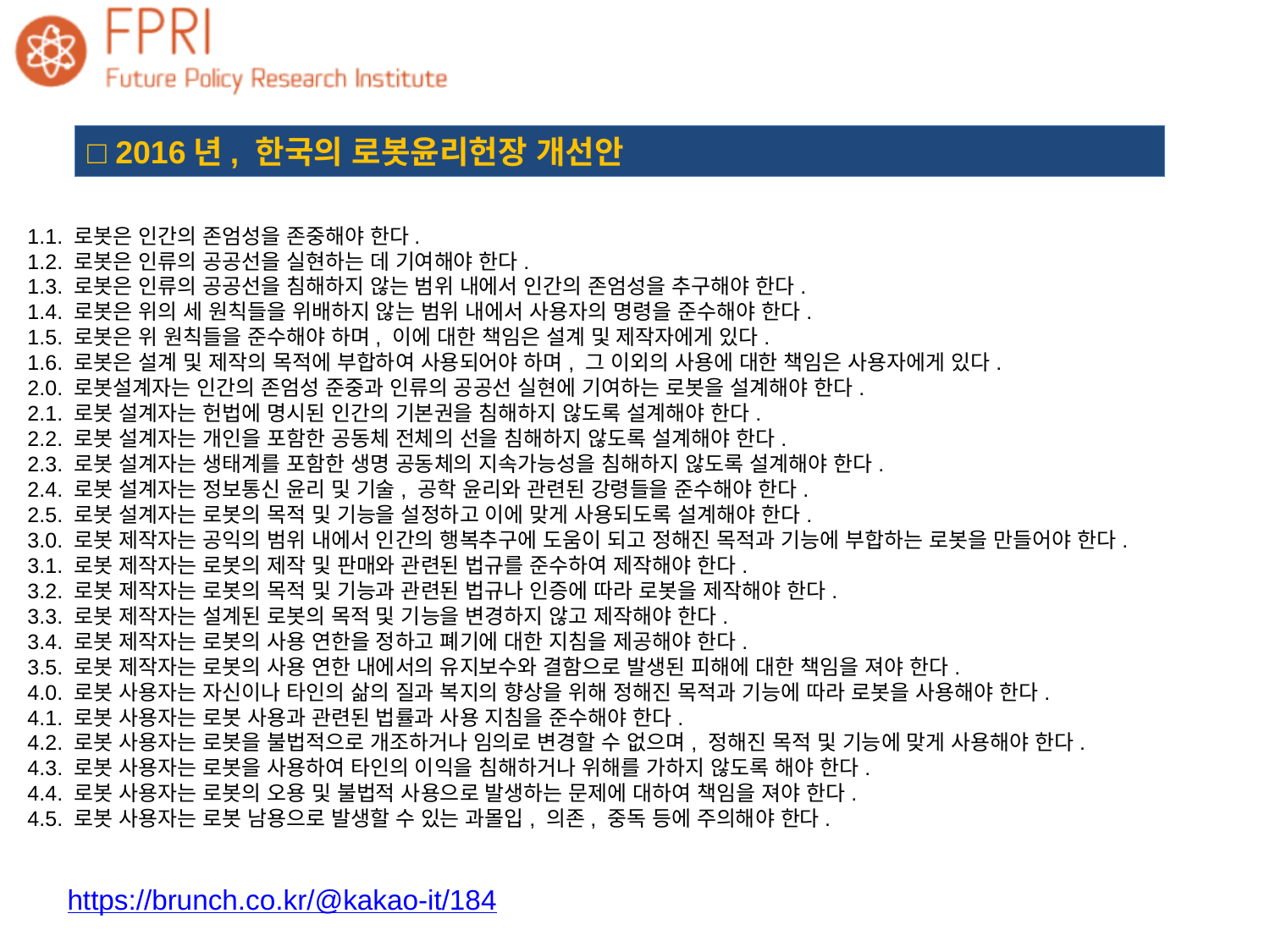

□ 2016년, 한국의 로봇윤리헌장 개선안
1.1. 로봇은 인간의 존엄성을 존중해야 한다.
1.2. 로봇은 인류의 공공선을 실현하는 데 기여해야 한다.
1.3. 로봇은 인류의 공공선을 침해하지 않는 범위 내에서 인간의 존엄성을 추구해야 한다.
1.4. 로봇은 위의 세 원칙들을 위배하지 않는 범위 내에서 사용자의 명령을 준수해야 한다.
1.5. 로봇은 위 원칙들을 준수해야 하며, 이에 대한 책임은 설계 및 제작자에게 있다.
1.6. 로봇은 설계 및 제작의 목적에 부합하여 사용되어야 하며, 그 이외의 사용에 대한 책임은 사용자에게 있다.
2.0. 로봇설계자는 인간의 존엄성 준중과 인류의 공공선 실현에 기여하는 로봇을 설계해야 한다.
2.1. 로봇 설계자는 헌법에 명시된 인간의 기본권을 침해하지 않도록 설계해야 한다.
2.2. 로봇 설계자는 개인을 포함한 공동체 전체의 선을 침해하지 않도록 설계해야 한다.
2.3. 로봇 설계자는 생태계를 포함한 생명 공동체의 지속가능성을 침해하지 않도록 설계해야 한다.
2.4. 로봇 설계자는 정보통신 윤리 및 기술, 공학 윤리와 관련된 강령들을 준수해야 한다.
2.5. 로봇 설계자는 로봇의 목적 및 기능을 설정하고 이에 맞게 사용되도록 설계해야 한다.
3.0. 로봇 제작자는 공익의 범위 내에서 인간의 행복추구에 도움이 되고 정해진 목적과 기능에 부합하는 로봇을 만들어야 한다.
3.1. 로봇 제작자는 로봇의 제작 및 판매와 관련된 법규를 준수하여 제작해야 한다.
3.2. 로봇 제작자는 로봇의 목적 및 기능과 관련된 법규나 인증에 따라 로봇을 제작해야 한다.
3.3. 로봇 제작자는 설계된 로봇의 목적 및 기능을 변경하지 않고 제작해야 한다.
3.4. 로봇 제작자는 로봇의 사용 연한을 정하고 폐기에 대한 지침을 제공해야 한다.
3.5. 로봇 제작자는 로봇의 사용 연한 내에서의 유지보수와 결함으로 발생된 피해에 대한 책임을 져야 한다.
4.0. 로봇 사용자는 자신이나 타인의 삶의 질과 복지의 향상을 위해 정해진 목적과 기능에 따라 로봇을 사용해야 한다. 
4.1. 로봇 사용자는 로봇 사용과 관련된 법률과 사용 지침을 준수해야 한다. 
4.2. 로봇 사용자는 로봇을 불법적으로 개조하거나 임의로 변경할 수 없으며, 정해진 목적 및 기능에 맞게 사용해야 한다. 
4.3. 로봇 사용자는 로봇을 사용하여 타인의 이익을 침해하거나 위해를 가하지 않도록 해야 한다. 
4.4. 로봇 사용자는 로봇의 오용 및 불법적 사용으로 발생하는 문제에 대하여 책임을 져야 한다. 
4.5. 로봇 사용자는 로봇 남용으로 발생할 수 있는 과몰입, 의존, 중독 등에 주의해야 한다.
https://brunch.co.kr/@kakao-it/184